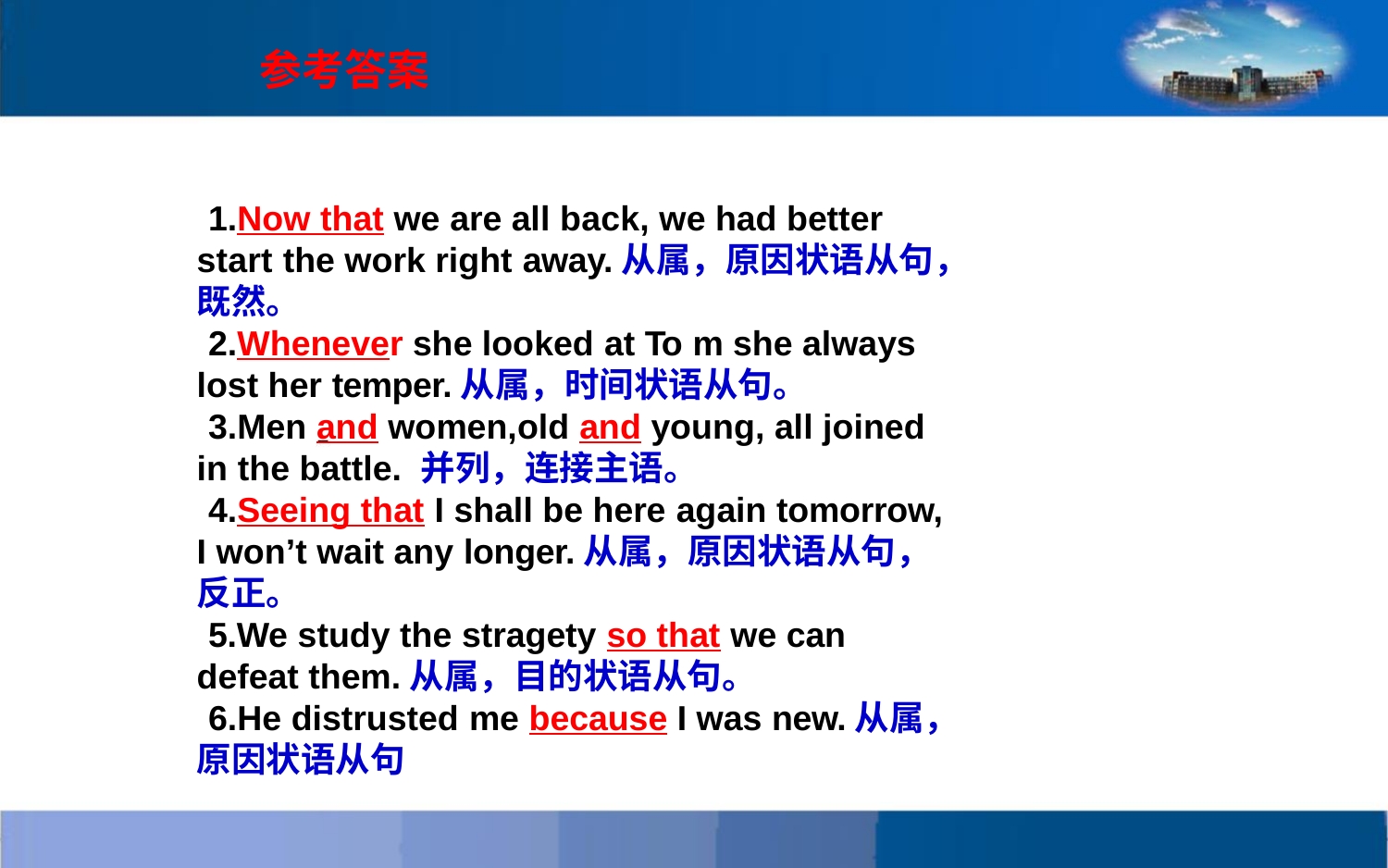

参考答案
1.Now that we are all back, we had better
start the work right away.从属，原因状语从句，
既然。
2.Whenever she looked at To m she always
lost her temper.从属，时间状语从句。
3.Men and women,old and young, all joined
in the battle. 并列，连接主语。
4.Seeing that I shall be here again tomorrow,
I won’t wait any longer.从属，原因状语从句，
反正。
5.We study the stragety so that we can
defeat them.从属，目的状语从句。
6.He distrusted me because I was new.从属，
原因状语从句